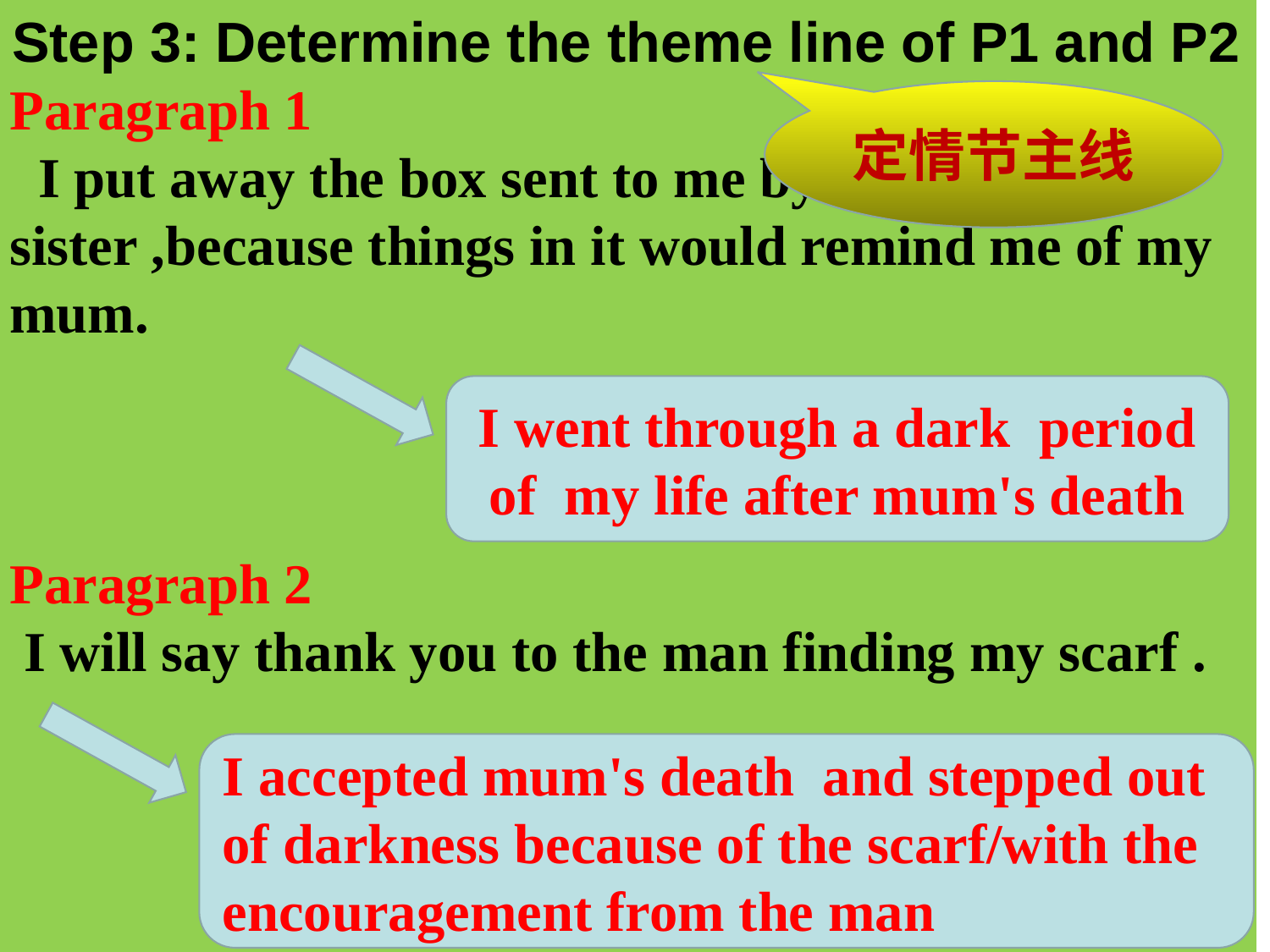

Step 3: Determine the theme line of P1 and P2
Paragraph 1
  I put away the box sent to me by my  sister ,because things in it would remind me of my mum.

Paragraph 2
 I will say thank you to the man finding my scarf .

定情节主线

I went through a dark  period of  my life after mum's death
Door 2
Plot2

I accepted mum's death  and stepped out of darkness because of the scarf/with the encouragement from the man